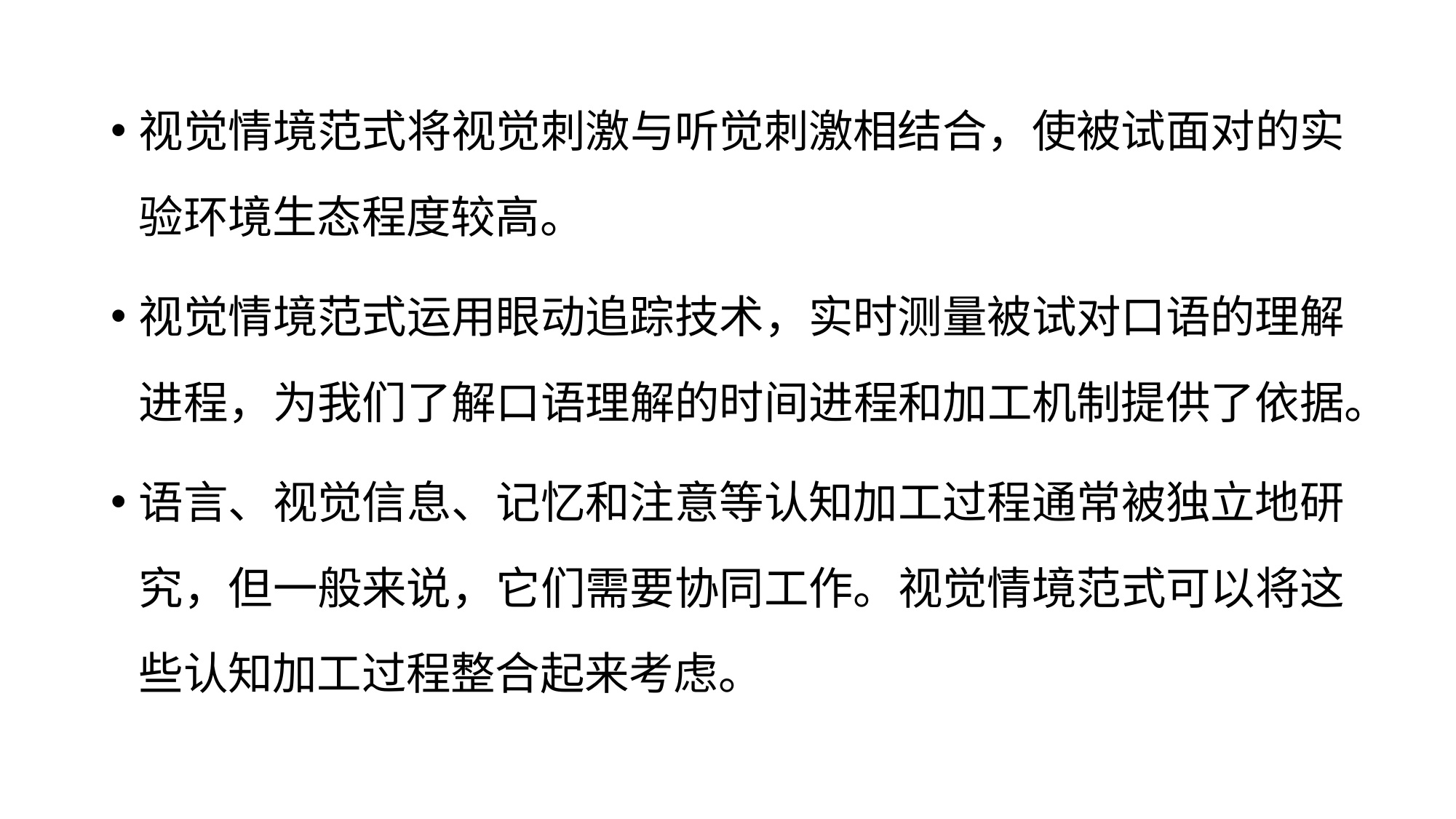

视觉情境范式将视觉刺激与听觉刺激相结合，使被试面对的实验环境生态程度较高。
视觉情境范式运用眼动追踪技术，实时测量被试对口语的理解进程，为我们了解口语理解的时间进程和加工机制提供了依据。
语言、视觉信息、记忆和注意等认知加工过程通常被独立地研究，但一般来说，它们需要协同工作。视觉情境范式可以将这些认知加工过程整合起来考虑。